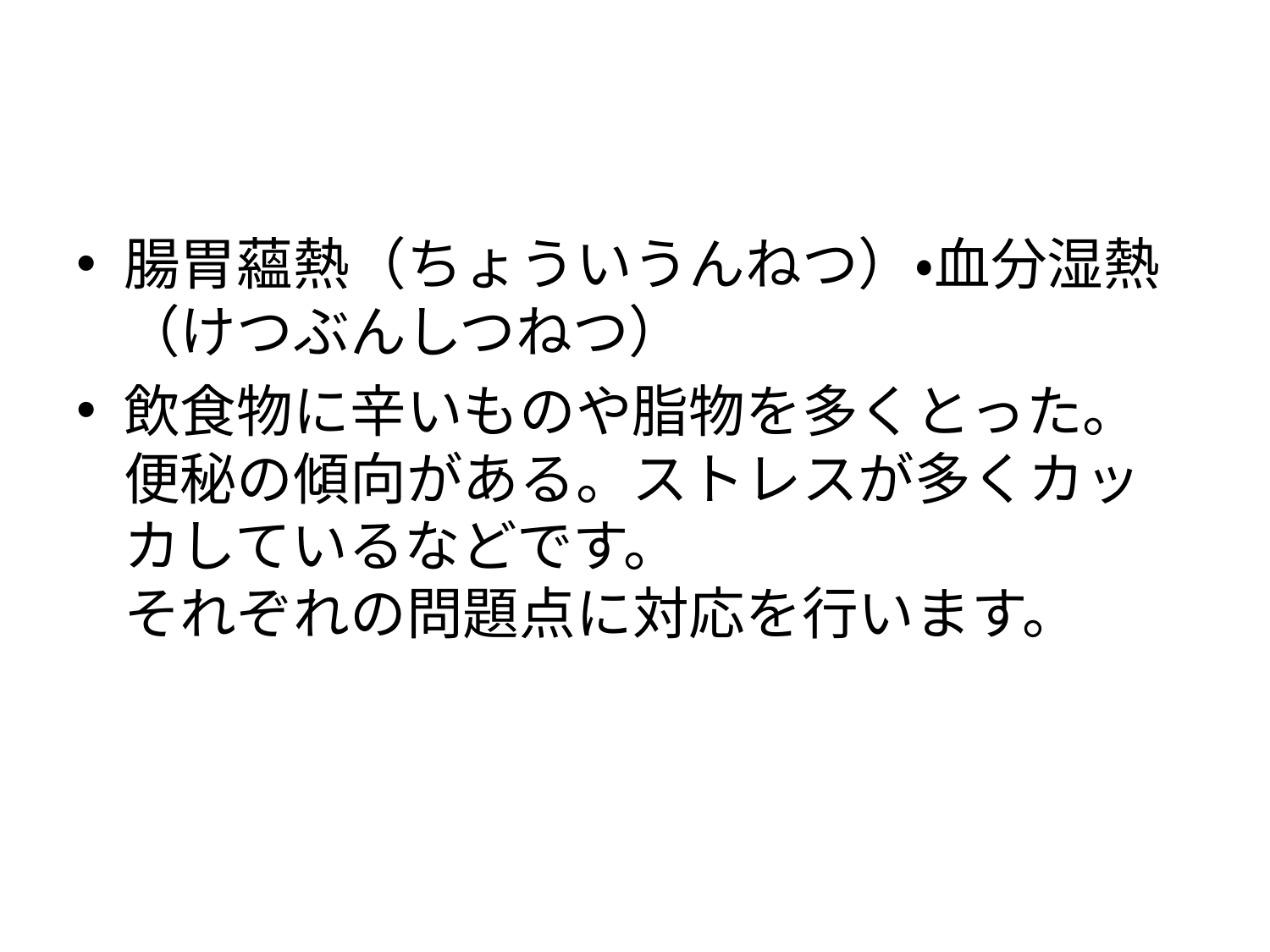

#
腸胃蘊熱（ちょういうんねつ）・血分湿熱（けつぶんしつねつ）
飲食物に辛いものや脂物を多くとった。便秘の傾向がある。ストレスが多くカッカしているなどです。
それぞれの問題点に対応を行います。